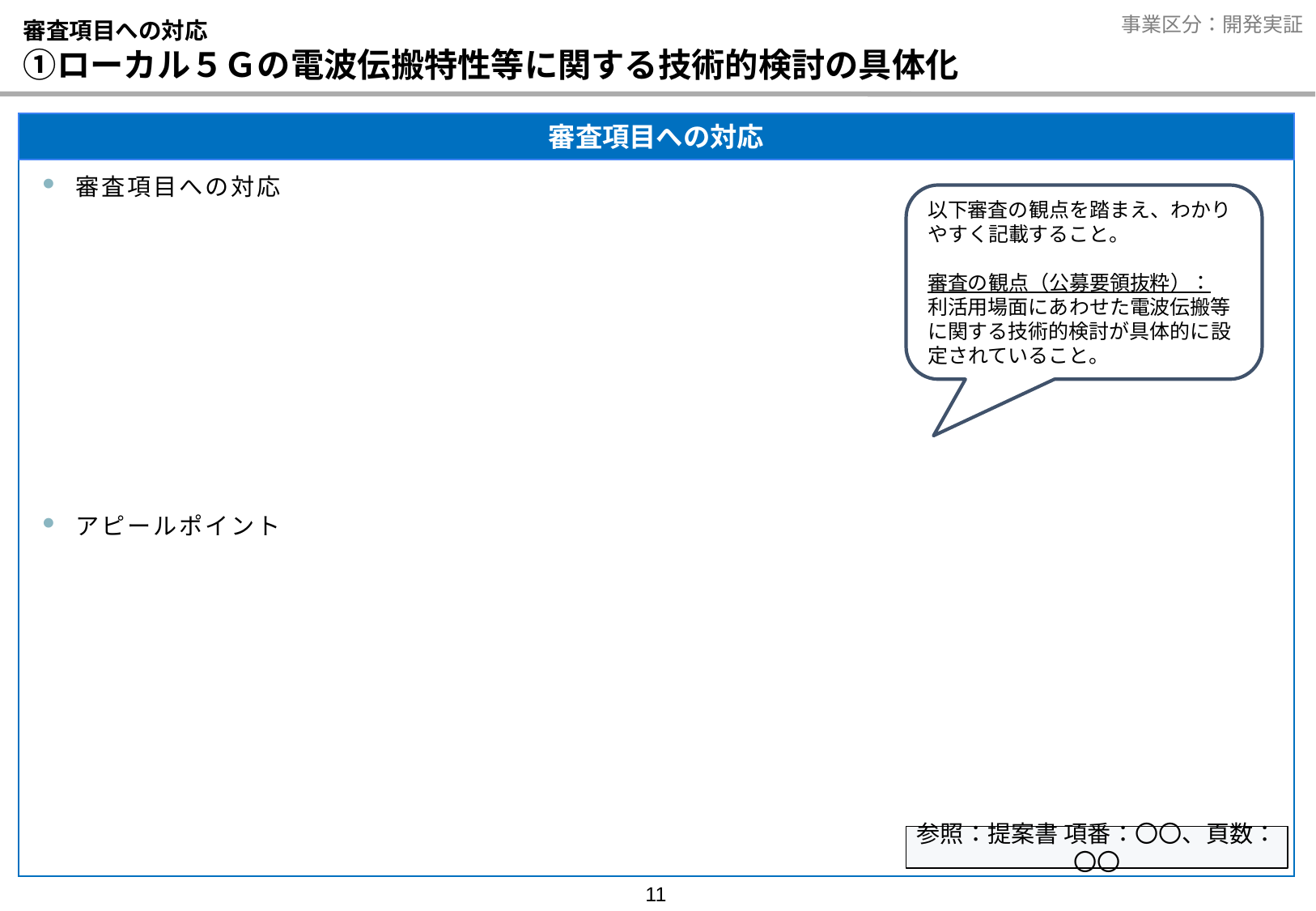

# 審査項目への対応 ①ローカル５Ｇの電波伝搬特性等に関する技術的検討の具体化
審査項目への対応
審査項目への対応

アピールポイント

以下審査の観点を踏まえ、わかりやすく記載すること。

審査の観点（公募要領抜粋）：
利活用場面にあわせた電波伝搬等に関する技術的検討が具体的に設定されていること。
参照：提案書 項番：〇〇、頁数：〇〇